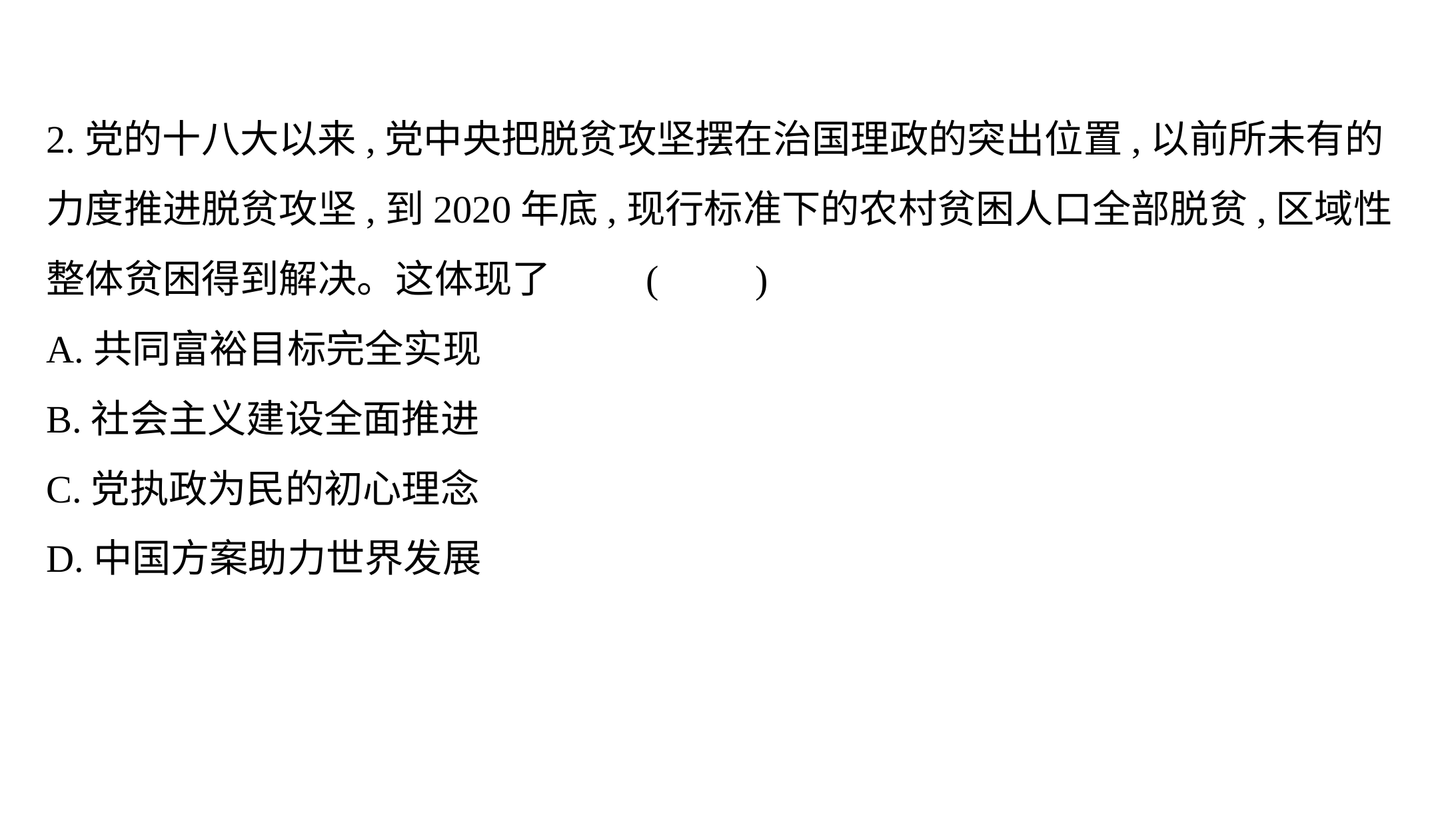

2.党的十八大以来,党中央把脱贫攻坚摆在治国理政的突出位置,以前所未有的力度推进脱贫攻坚,到2020年底,现行标准下的农村贫困人口全部脱贫,区域性整体贫困得到解决。这体现了	(　　)
A.共同富裕目标完全实现
B.社会主义建设全面推进
C.党执政为民的初心理念
D.中国方案助力世界发展